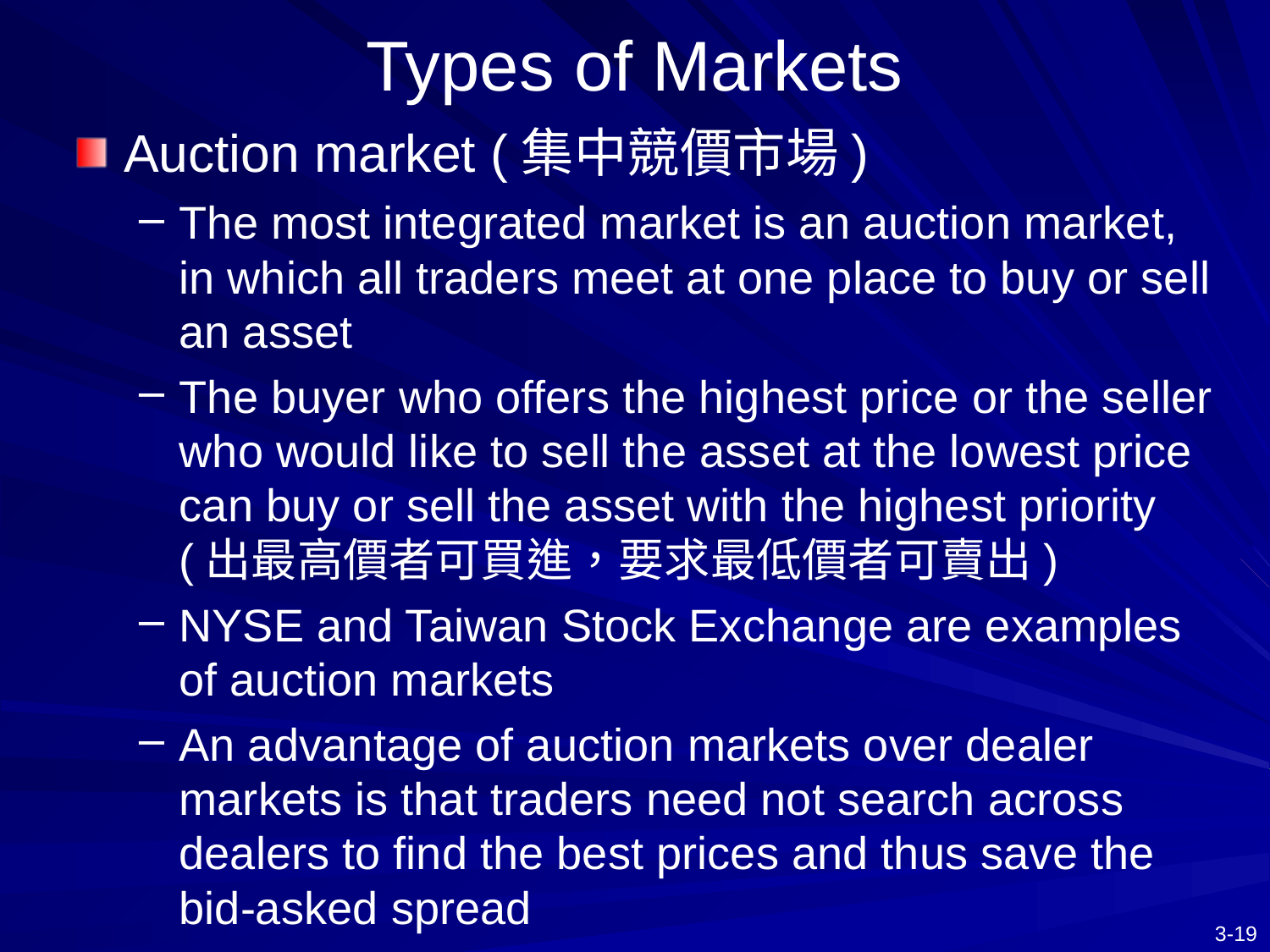

# Types of Markets
Auction market (集中競價市場)
The most integrated market is an auction market, in which all traders meet at one place to buy or sell an asset
The buyer who offers the highest price or the seller who would like to sell the asset at the lowest price can buy or sell the asset with the highest priority (出最高價者可買進，要求最低價者可賣出)
NYSE and Taiwan Stock Exchange are examples of auction markets
An advantage of auction markets over dealer markets is that traders need not search across dealers to find the best prices and thus save the bid-asked spread